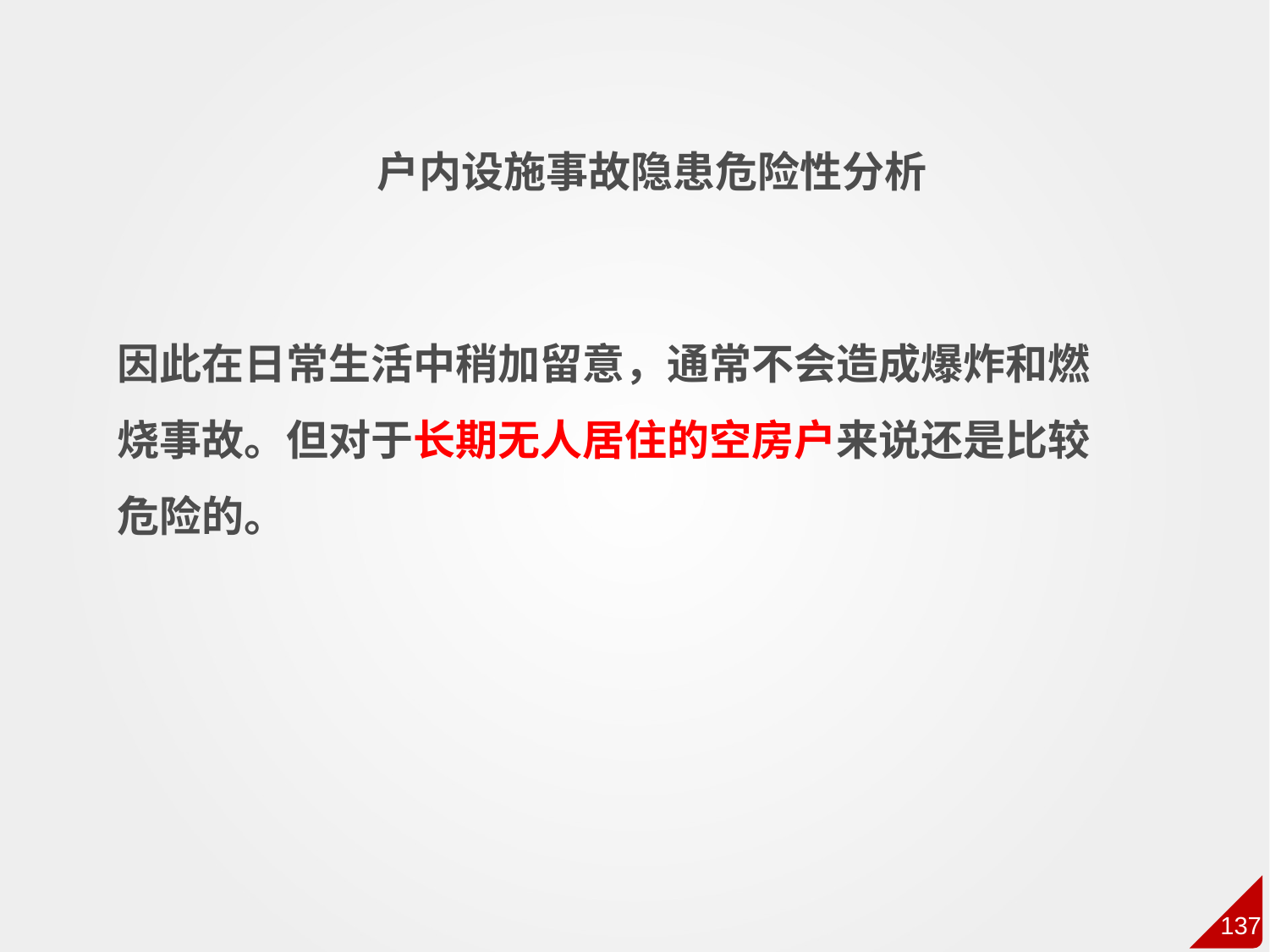

户内设施事故隐患危险性分析
因此在日常生活中稍加留意，通常不会造成爆炸和燃烧事故。但对于长期无人居住的空房户来说还是比较危险的。